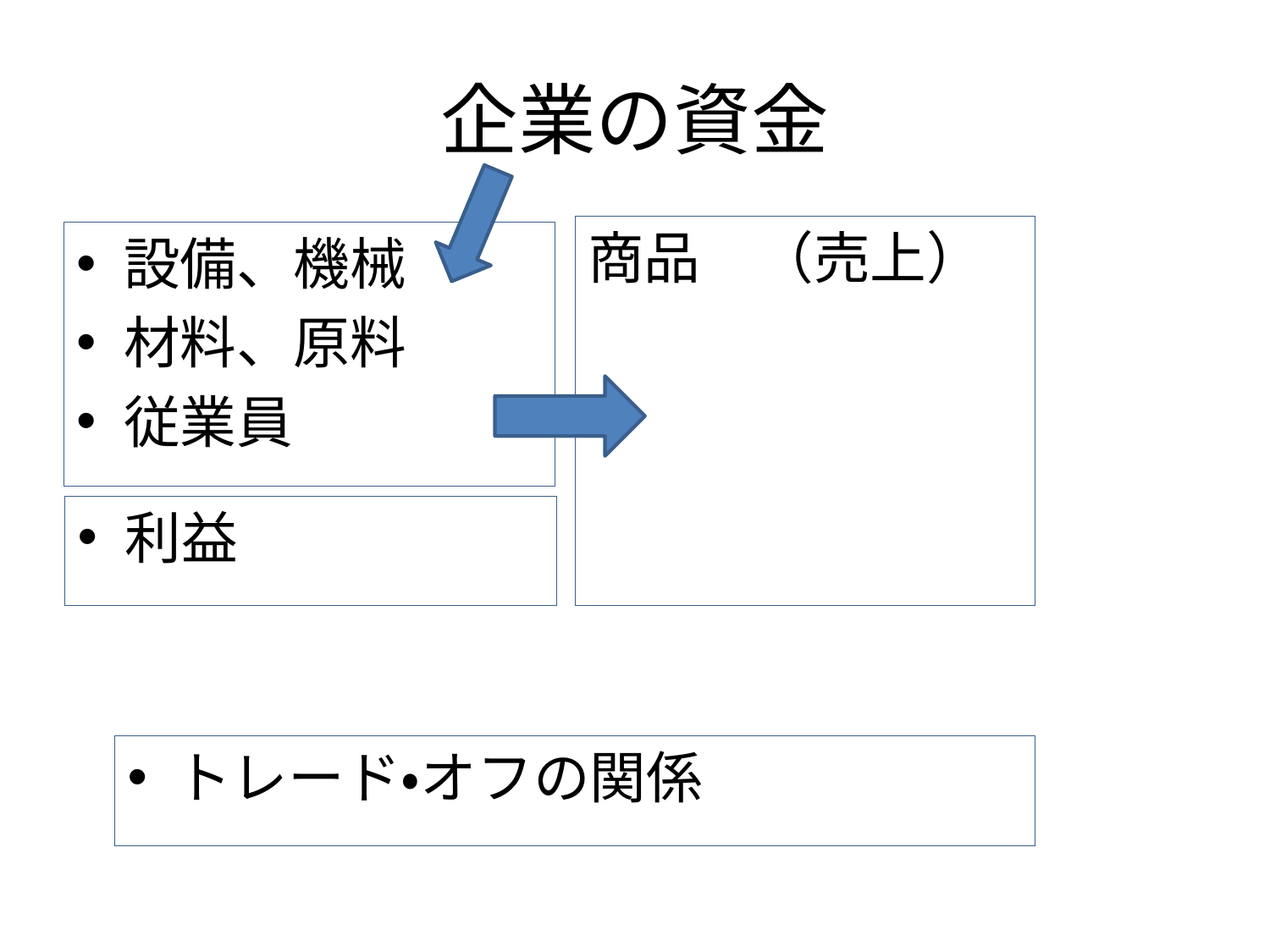

# 企業の資金

商品　（売上）
設備、機械
材料、原料
従業員

利益
トレード・オフの関係